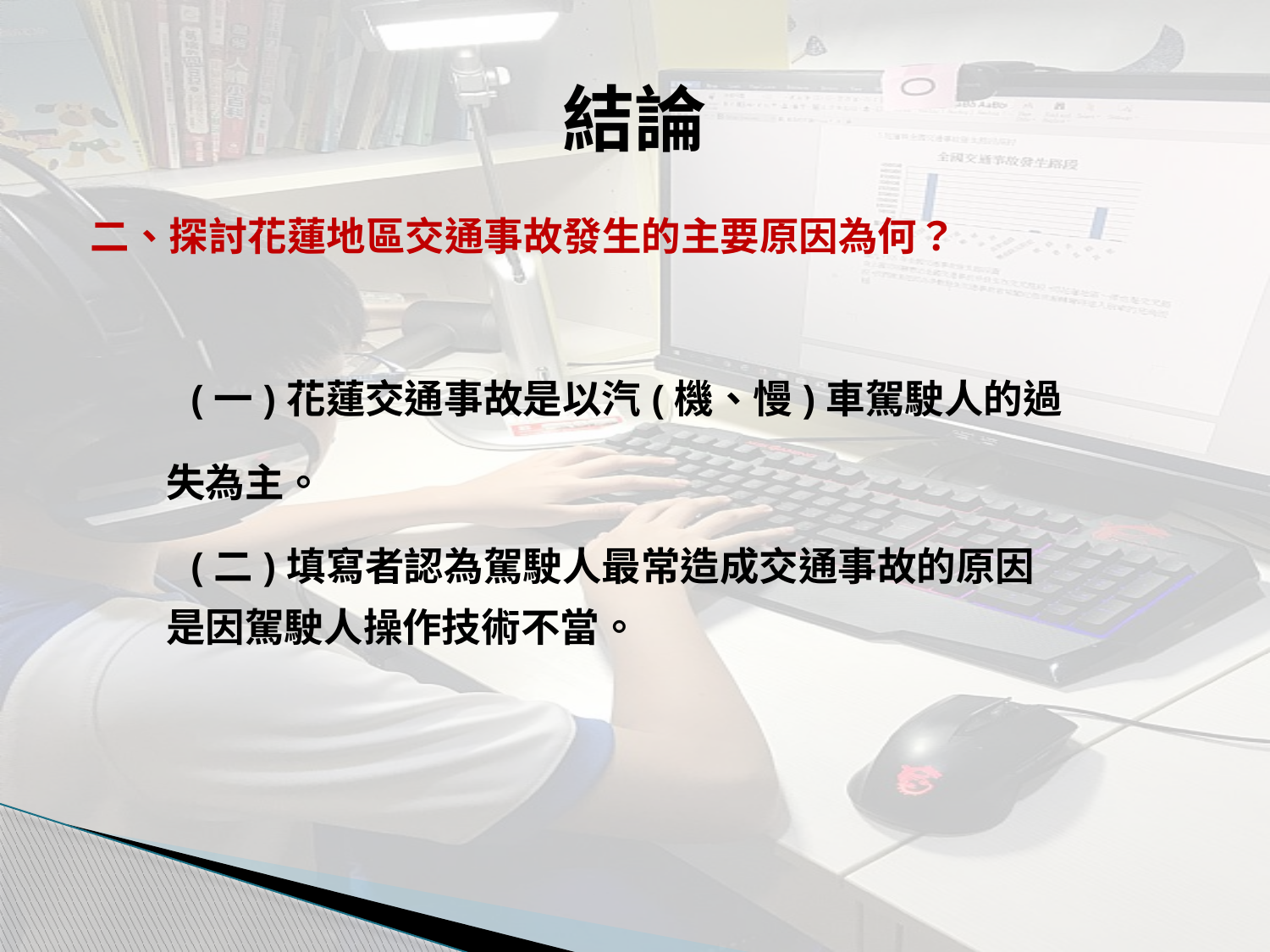

# 結論
二、探討花蓮地區交通事故發生的主要原因為何？

    (一)花蓮交通事故是以汽(機、慢)車駕駛人的過
        失為主。
    (二)填寫者認為駕駛人最常造成交通事故的原因
        是因駕駛人操作技術不當。